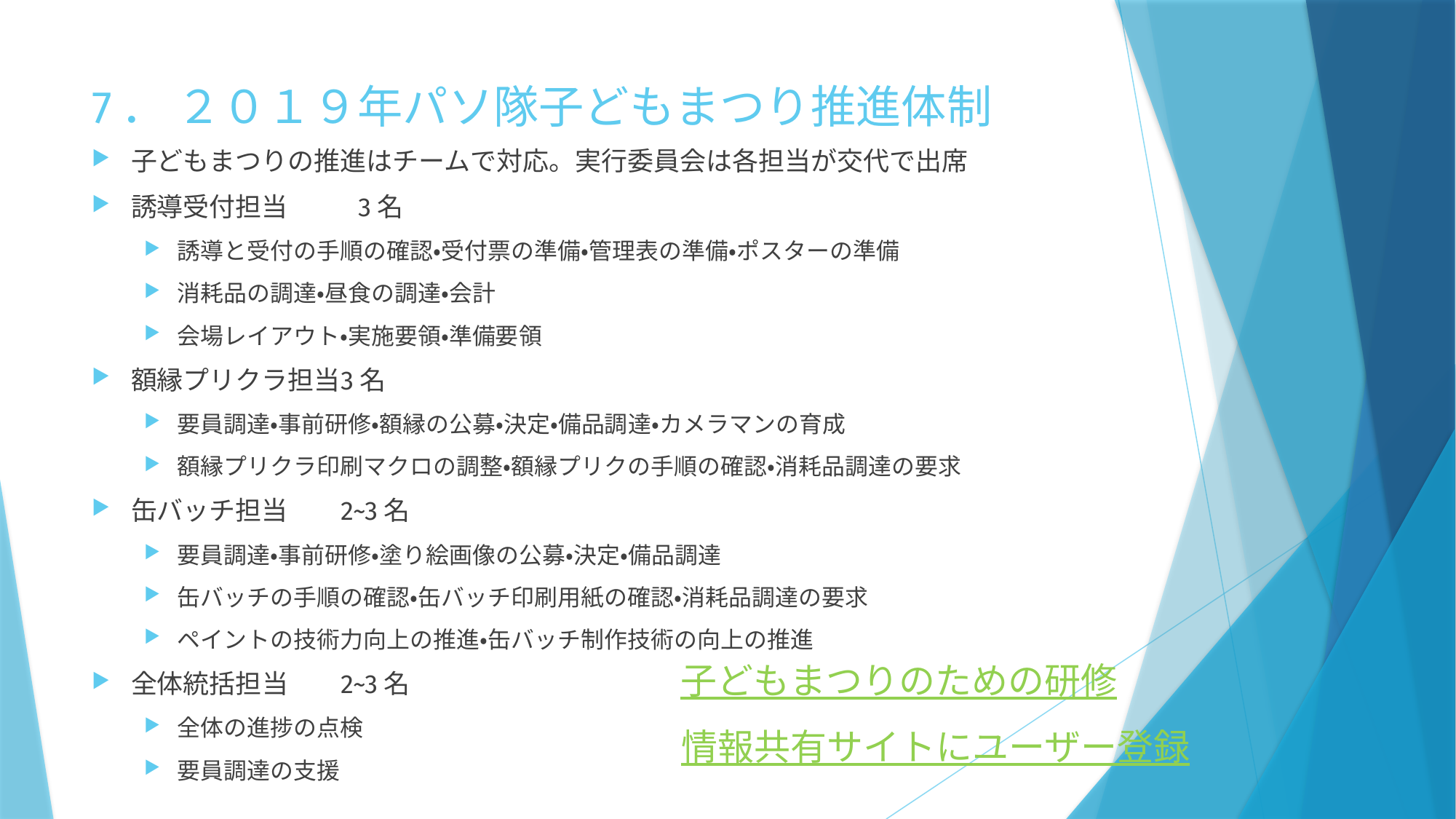

# 7． ２０１９年パソ隊子どもまつり推進体制
子どもまつりの推進はチームで対応。実行委員会は各担当が交代で出席
誘導受付担当	  3名
誘導と受付の手順の確認・受付票の準備・管理表の準備・ポスターの準備
消耗品の調達・昼食の調達・会計
会場レイアウト・実施要領・準備要領
額縁プリクラ担当	3名
要員調達・事前研修・額縁の公募・決定・備品調達・カメラマンの育成
額縁プリクラ印刷マクロの調整・額縁プリクの手順の確認・消耗品調達の要求
缶バッチ担当		2~3名
要員調達・事前研修・塗り絵画像の公募・決定・備品調達
缶バッチの手順の確認・缶バッチ印刷用紙の確認・消耗品調達の要求
ペイントの技術力向上の推進・缶バッチ制作技術の向上の推進
全体統括担当		2~3名
全体の進捗の点検
要員調達の支援

子どもまつりのための研修
情報共有サイトにユーザー登録